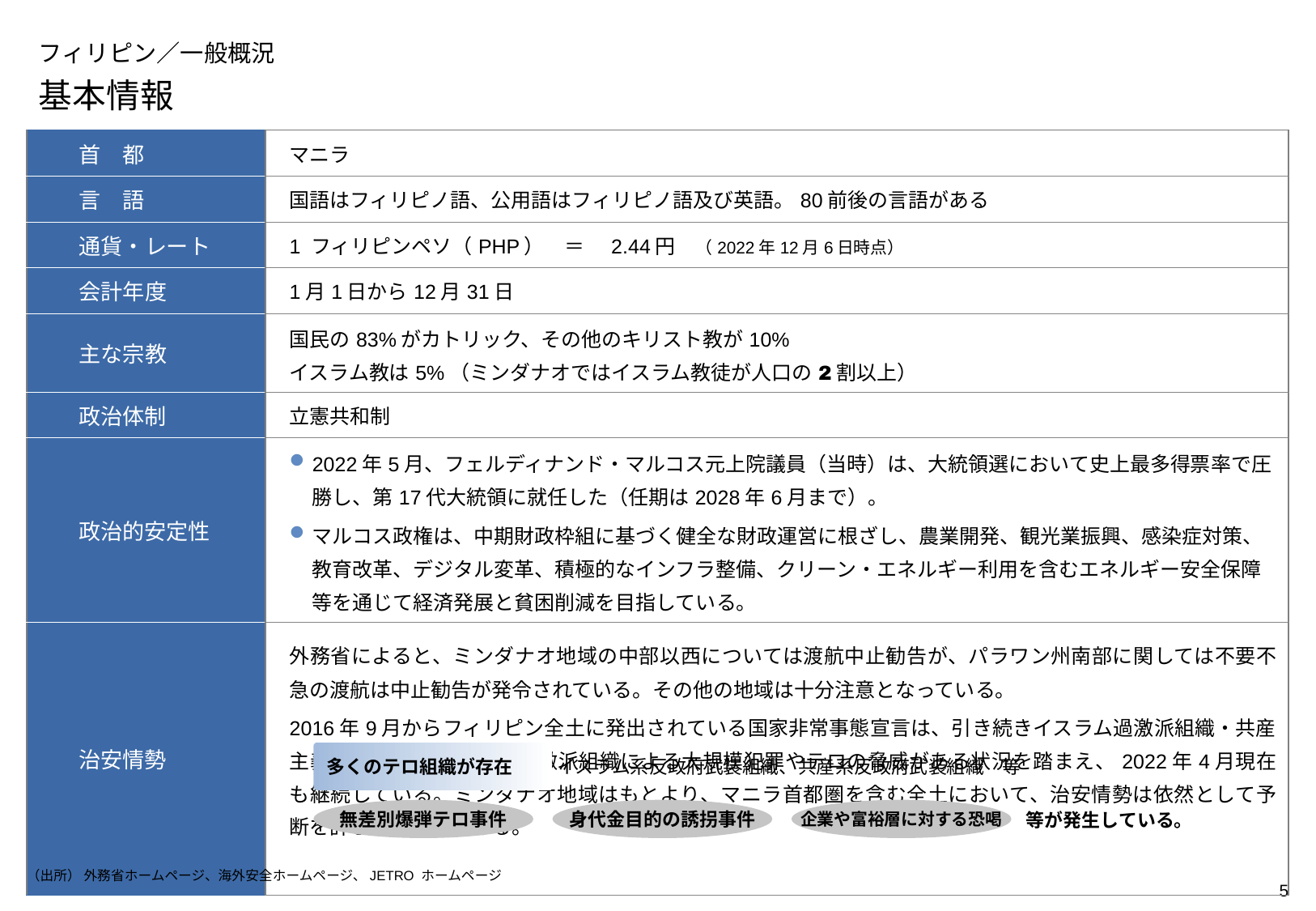

# フィリピン／一般概況
基本情報
| 首　都 | マニラ |
| --- | --- |
| 言　語 | 国語はフィリピノ語、公用語はフィリピノ語及び英語。80前後の言語がある |
| 通貨・レート | 1 フィリピンペソ（PHP）　＝　2.44円　（2022年12月6日時点） |
| 会計年度 | 1月1日から12月31日 |
| 主な宗教 | 国民の83%がカトリック、その他のキリスト教が10% イスラム教は5%（ミンダナオではイスラム教徒が人口の2割以上） |
| 政治体制 | 立憲共和制 |
| 政治的安定性 | 2022年5月、フェルディナンド・マルコス元上院議員（当時）は、大統領選において史上最多得票率で圧勝し、第17代大統領に就任した（任期は2028年6月まで）。 マルコス政権は、中期財政枠組に基づく健全な財政運営に根ざし、農業開発、観光業振興、感染症対策、教育改革、デジタル変革、積極的なインフラ整備、クリーン・エネルギー利用を含むエネルギー安全保障等を通じて経済発展と貧困削減を目指している。 |
| 治安情勢 | 外務省によると、ミンダナオ地域の中部以西については渡航中止勧告が、パラワン州南部に関しては不要不急の渡航は中止勧告が発令されている。その他の地域は十分注意となっている。 2016年9月からフィリピン全土に発出されている国家非常事態宣言は、引き続きイスラム過激派組織・共産主義反政府武装組織等の過激派組織による大規模犯罪やテロの脅威がある状況を踏まえ、2022年4月現在も継続している。ミンダナオ地域はもとより、マニラ首都圏を含む全土において、治安情勢は依然として予断を許さない状況にある。 |
多くのテロ組織が存在
イスラム系反政府武装組織、共産系反政府武装組織　等
無差別爆弾テロ事件
身代金目的の誘拐事件
企業や富裕層に対する恐喝
等が発生している。
（出所） 外務省ホームページ、海外安全ホームページ、JETRO ホームページ